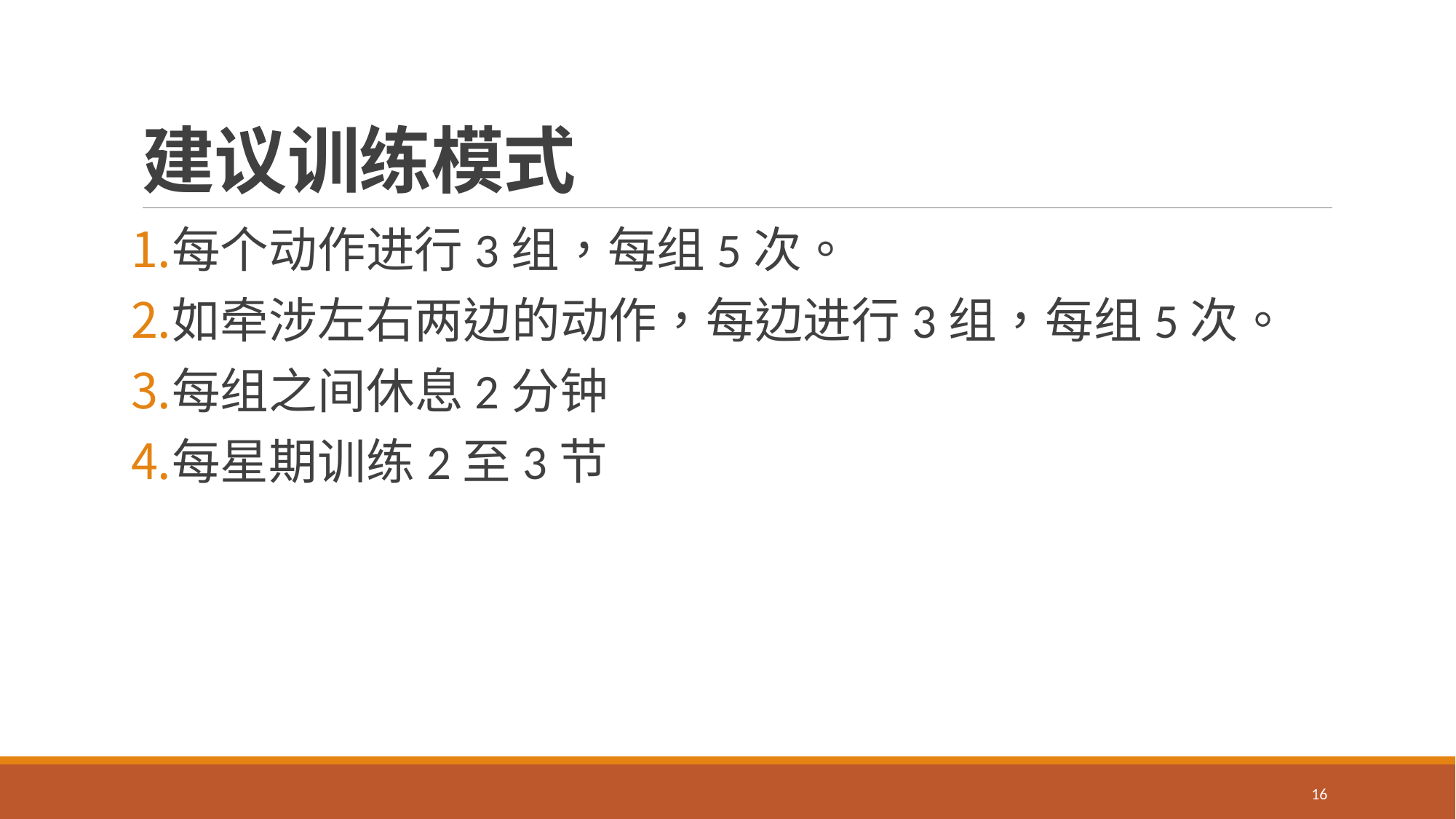

# 建议训练模式
每个动作进行3组，每组5次。
如牵涉左右两边的动作，每边进行3组，每组5次。
每组之间休息2分钟
每星期训练2至3节

16